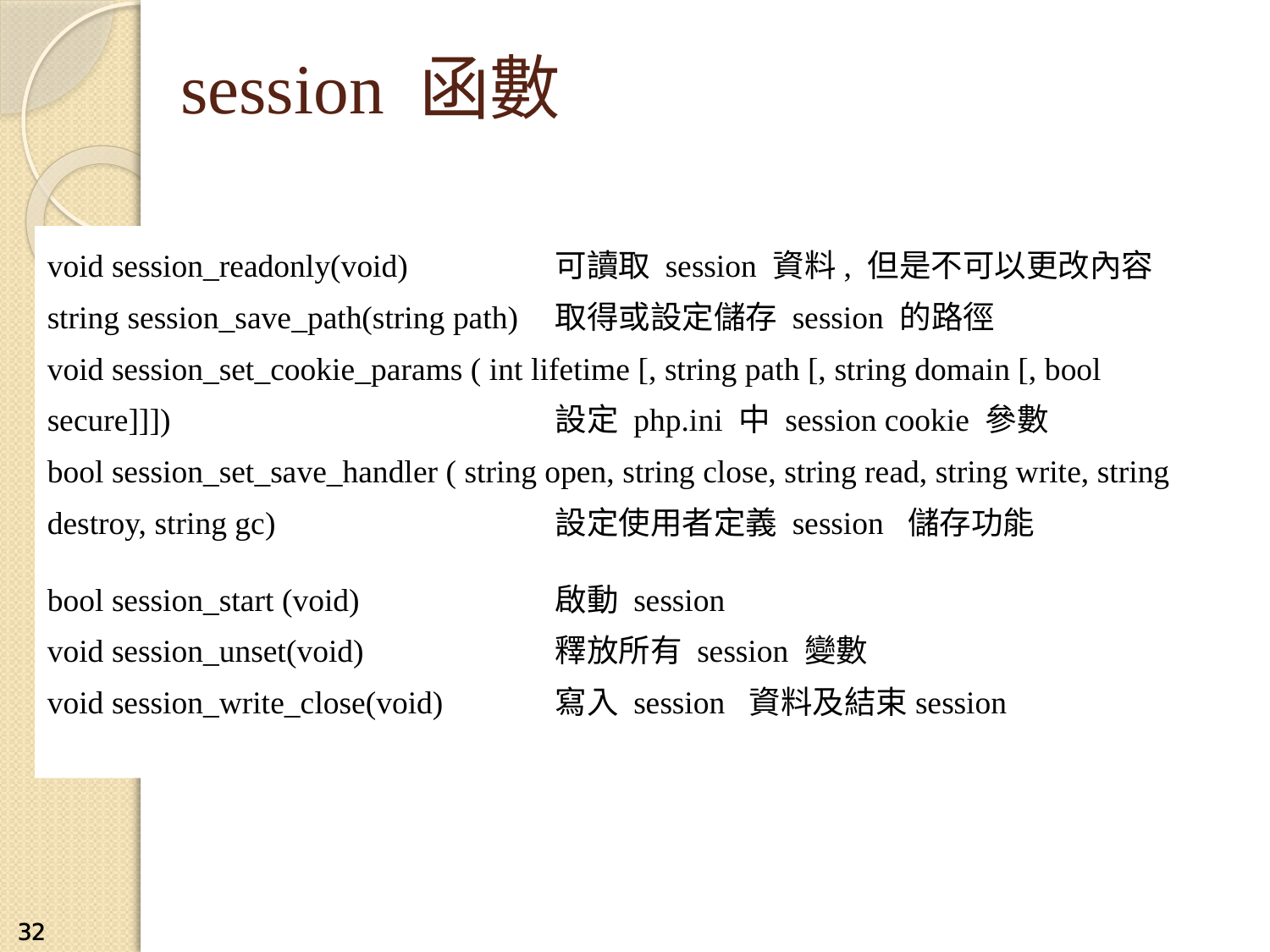

session 函數
void session_readonly(void) 		可讀取 session 資料, 但是不可以更改內容
string session_save_path(string path) 	取得或設定儲存 session 的路徑
void session_set_cookie_params ( int lifetime [, string path [, string domain [, bool secure]]]) 			設定 php.ini 中 session cookie 參數
bool session_set_save_handler ( string open, string close, string read, string write, string destroy, string gc) 			設定使用者定義 session  儲存功能

bool session_start (void)		啟動 session
void session_unset(void)		釋放所有 session 變數
void session_write_close(void)	寫入 session  資料及結束session

32